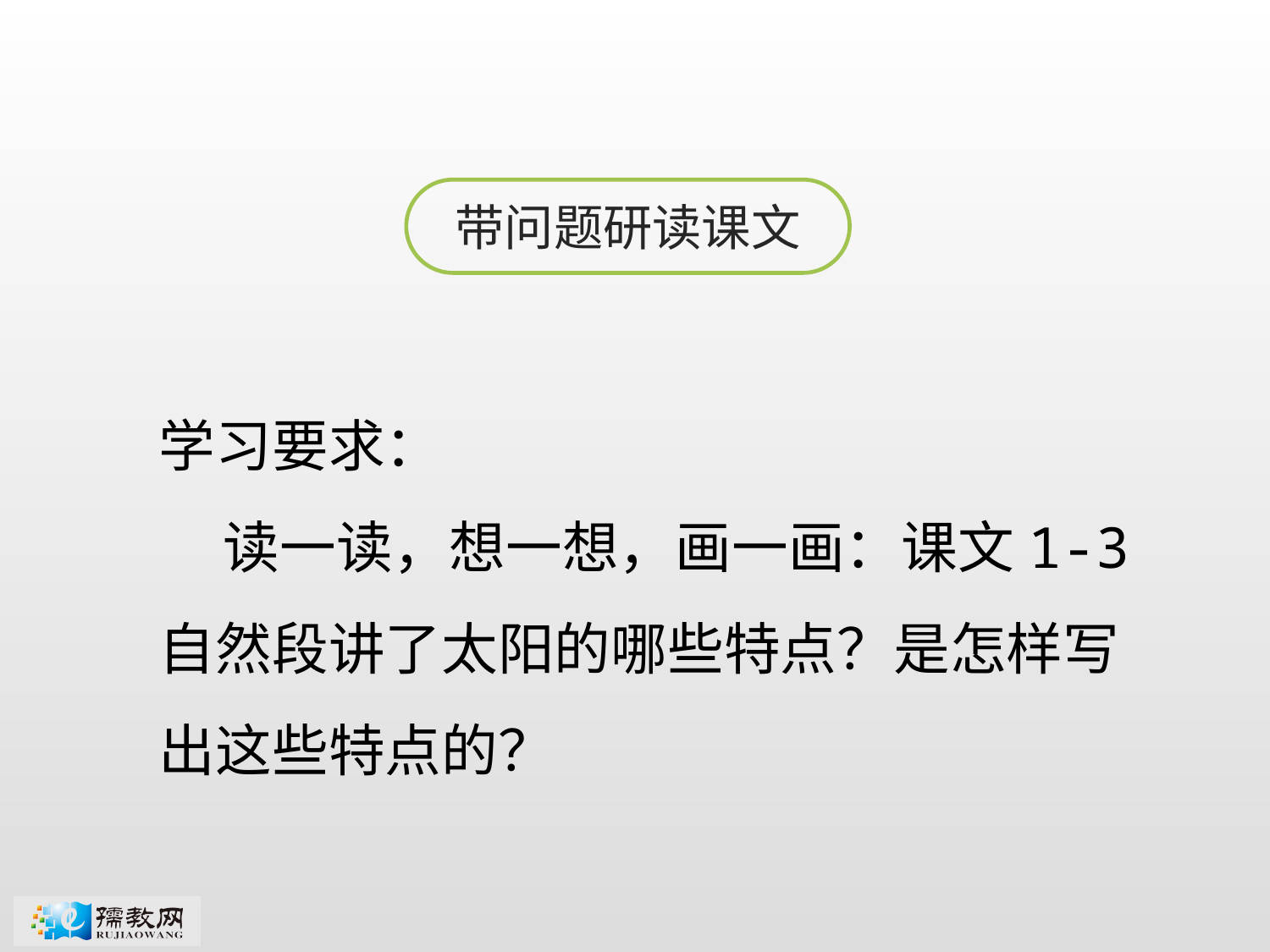

带问题研读课文
学习要求：
    读一读，想一想，画一画：课文1-3自然段讲了太阳的哪些特点？是怎样写出这些特点的？